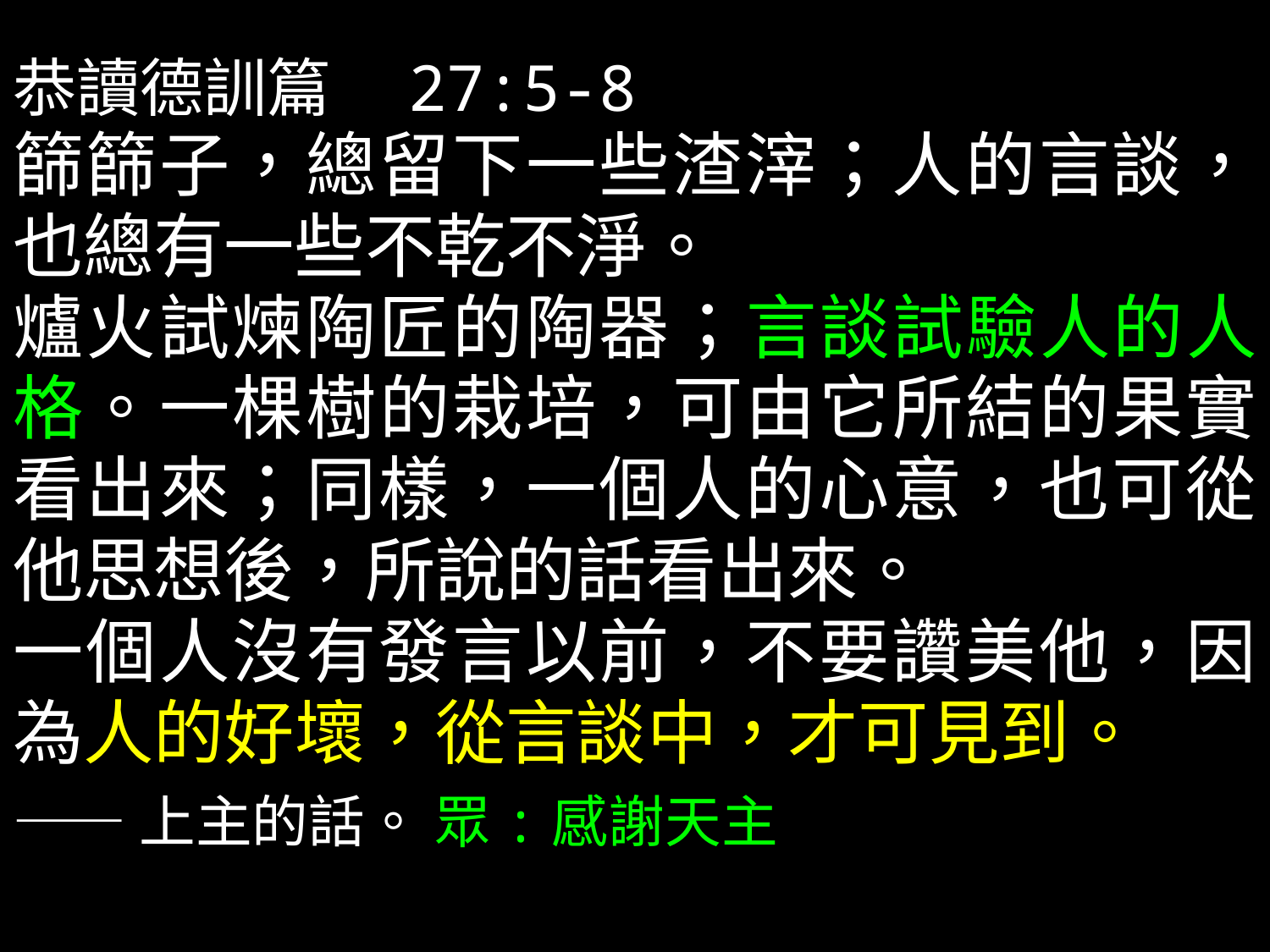

恭讀德訓篇　27:5-8
篩篩子，總留下一些渣滓；人的言談，也總有一些不乾不淨。
爐火試煉陶匠的陶器；言談試驗人的人格。一棵樹的栽培，可由它所結的果實看出來；同樣，一個人的心意，也可從他思想後，所說的話看出來。
一個人沒有發言以前，不要讚美他，因為人的好壞，從言談中，才可見到。
——上主的話。 眾:感謝天主